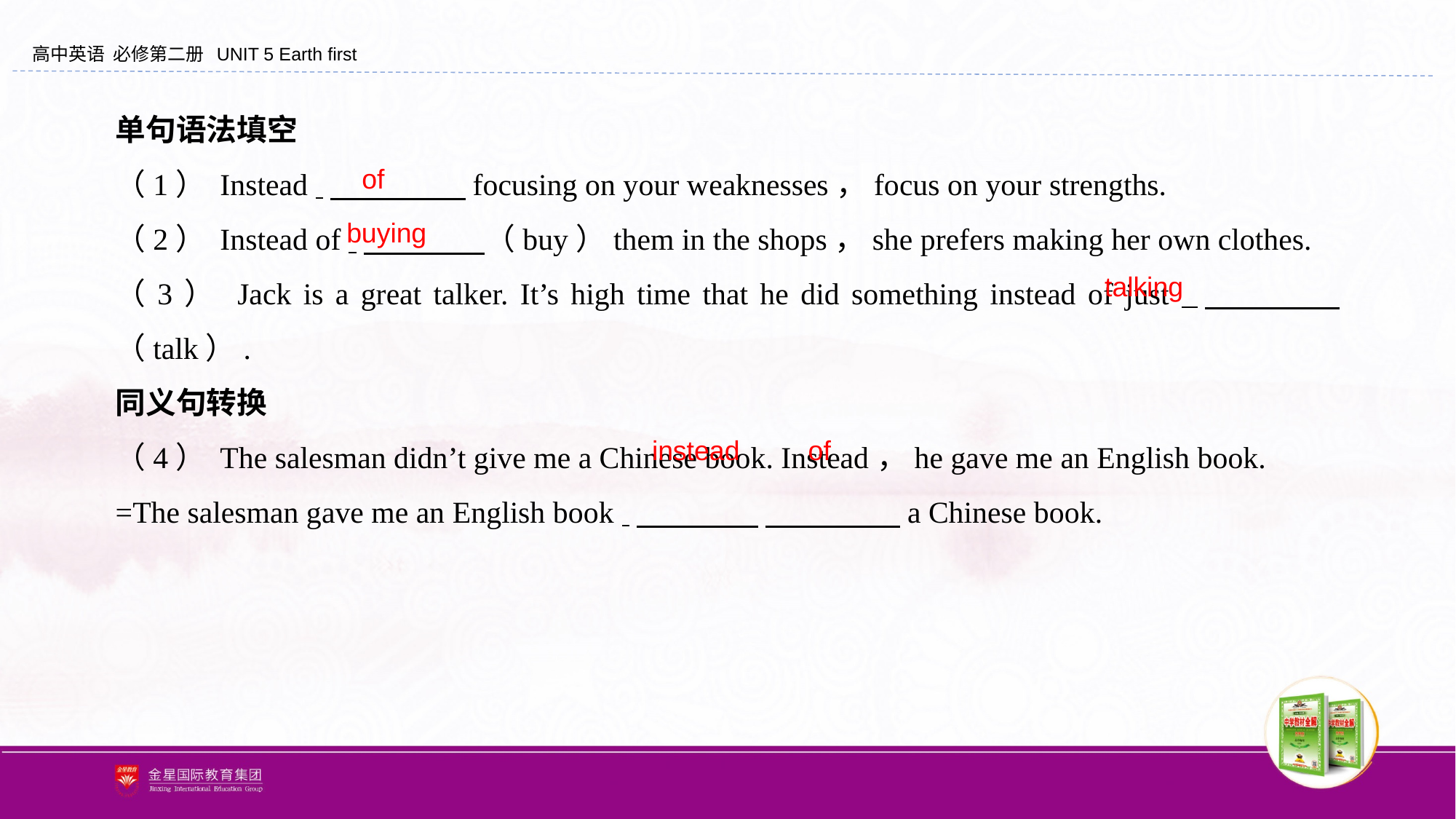

单句语法填空
（1） Instead  　　　 　 focusing on your weaknesses，focus on your strengths.
（2） Instead of  　　　　（buy）them in the shops，she prefers making her own clothes.
（3） Jack is a great talker. It’s high time that he did something instead of just  　　　　（talk）.
同义句转换
（4） The salesman didn’t give me a Chinese book. Instead，he gave me an English book.
=The salesman gave me an English book  　　　　  　　　　 a Chinese book.
of
buying
talking
instead         of